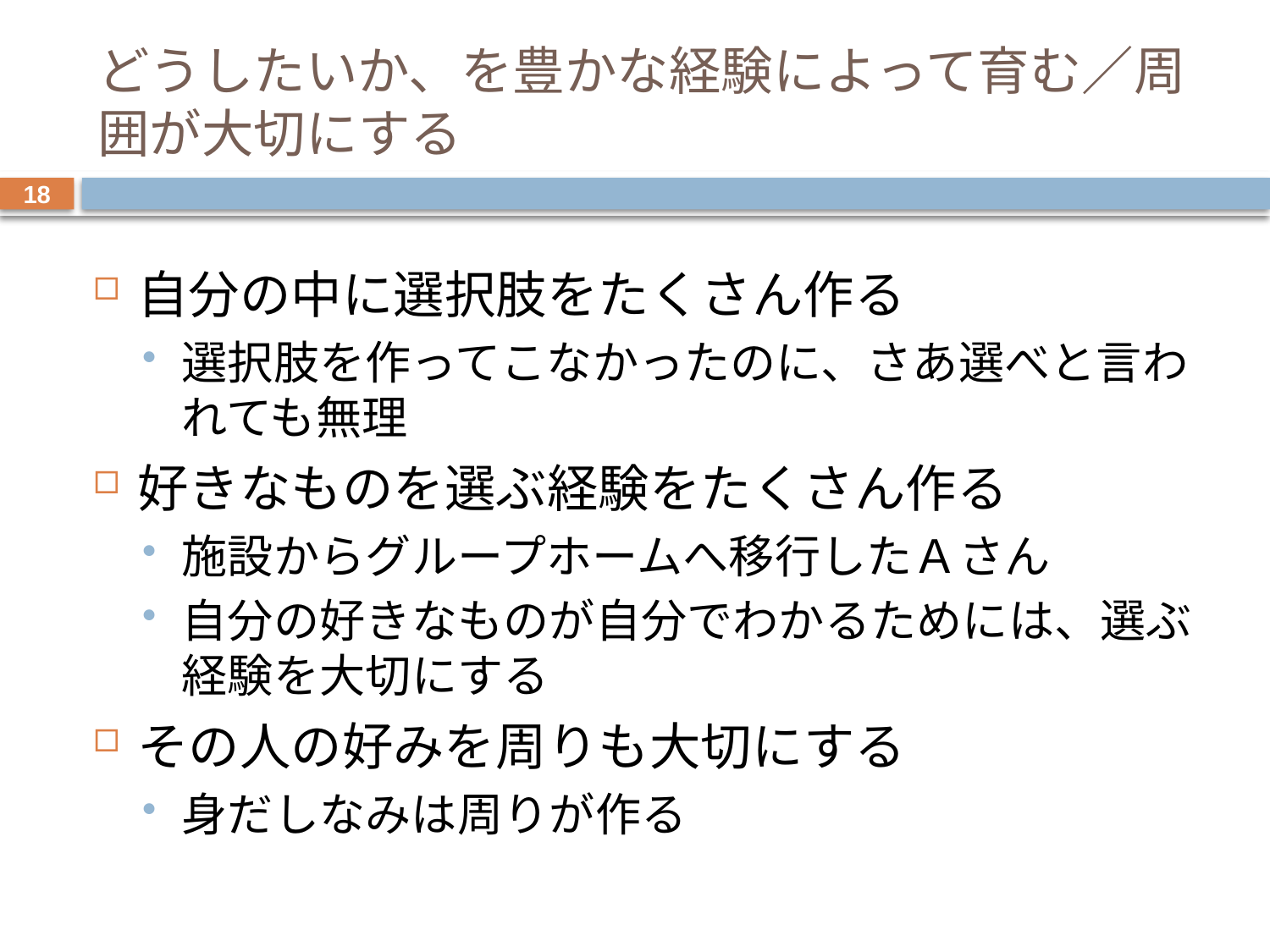

# どうしたいか、を豊かな経験によって育む／周囲が大切にする
18
自分の中に選択肢をたくさん作る
選択肢を作ってこなかったのに、さあ選べと言われても無理
好きなものを選ぶ経験をたくさん作る
施設からグループホームへ移行したＡさん
自分の好きなものが自分でわかるためには、選ぶ経験を大切にする
その人の好みを周りも大切にする
身だしなみは周りが作る